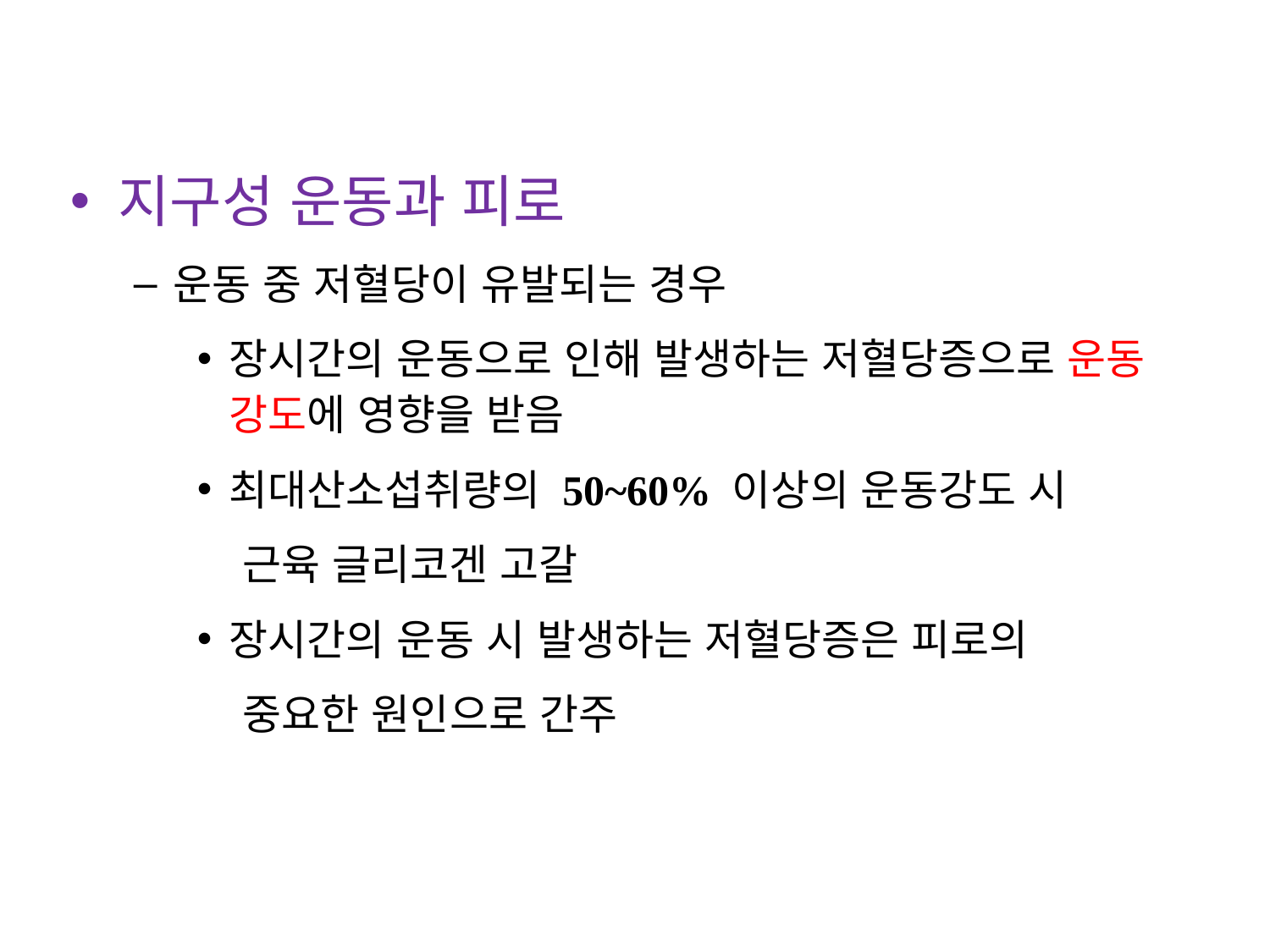

지구성 운동과 피로
운동 중 저혈당이 유발되는 경우
장시간의 운동으로 인해 발생하는 저혈당증으로 운동 강도에 영향을 받음
최대산소섭취량의 50~60% 이상의 운동강도 시
   근육 글리코겐 고갈
장시간의 운동 시 발생하는 저혈당증은 피로의
   중요한 원인으로 간주